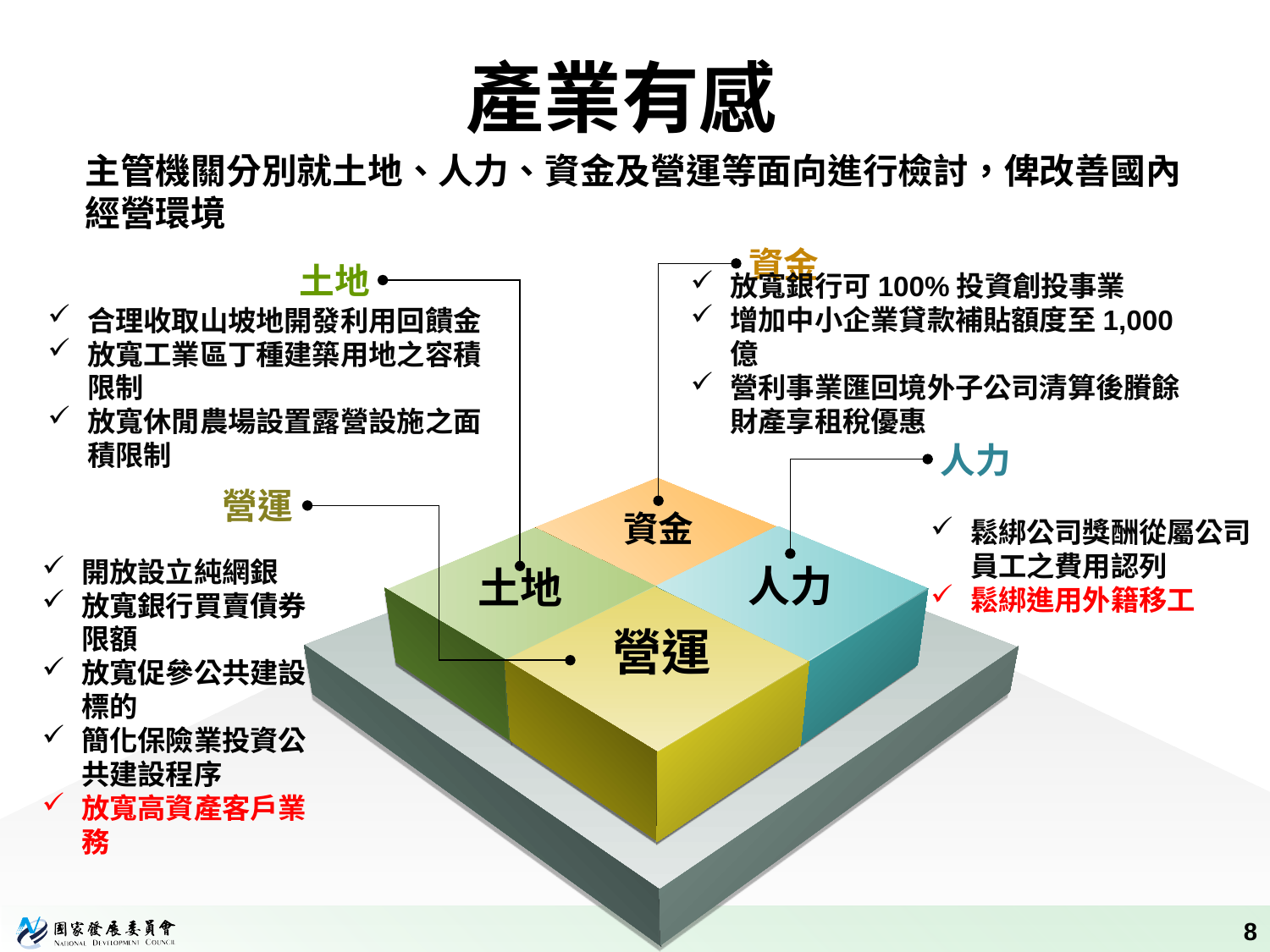

# 產業有感
主管機關分別就土地、人力、資金及營運等面向進行檢討，俾改善國內經營環境
資金
土地
放寬銀行可100%投資創投事業
增加中小企業貸款補貼額度至1,000億
營利事業匯回境外子公司清算後賸餘財產享租稅優惠

合理收取山坡地開發利用回饋金
放寬工業區丁種建築用地之容積限制
放寬休閒農場設置露營設施之面積限制

人力
營運

資金
鬆綁公司獎酬從屬公司員工之費用認列
鬆綁進用外籍移工

開放設立純網銀
放寬銀行買賣債券限額
放寬促參公共建設標的
簡化保險業投資公共建設程序
放寬高資產客戶業務
人力
土地

營運